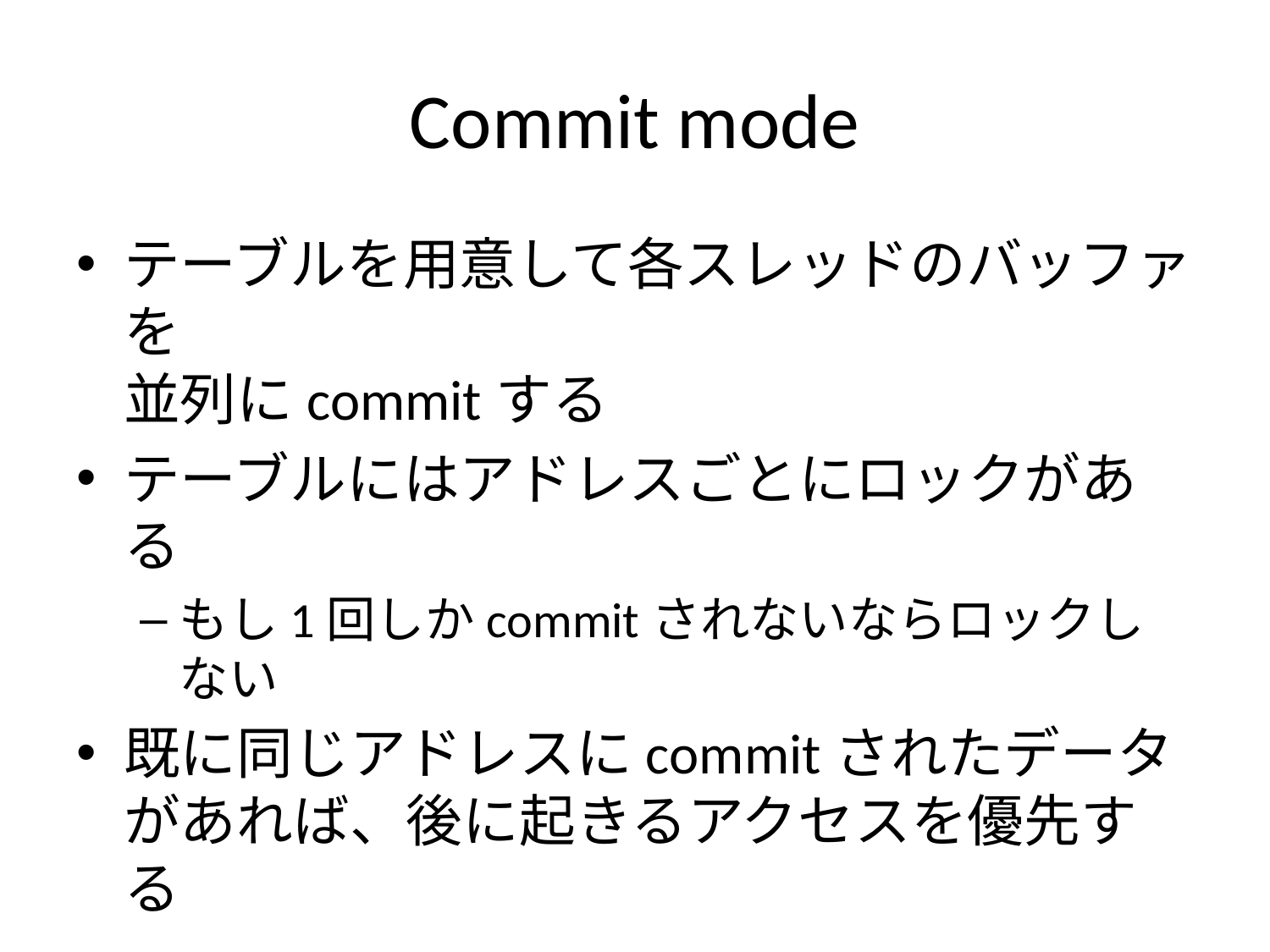

# Commit mode
テーブルを用意して各スレッドのバッファを
並列にcommitする
テーブルにはアドレスごとにロックがある
もし1回しかcommitされないならロックしない
既に同じアドレスにcommitされたデータがあれば、後に起きるアクセスを優先する